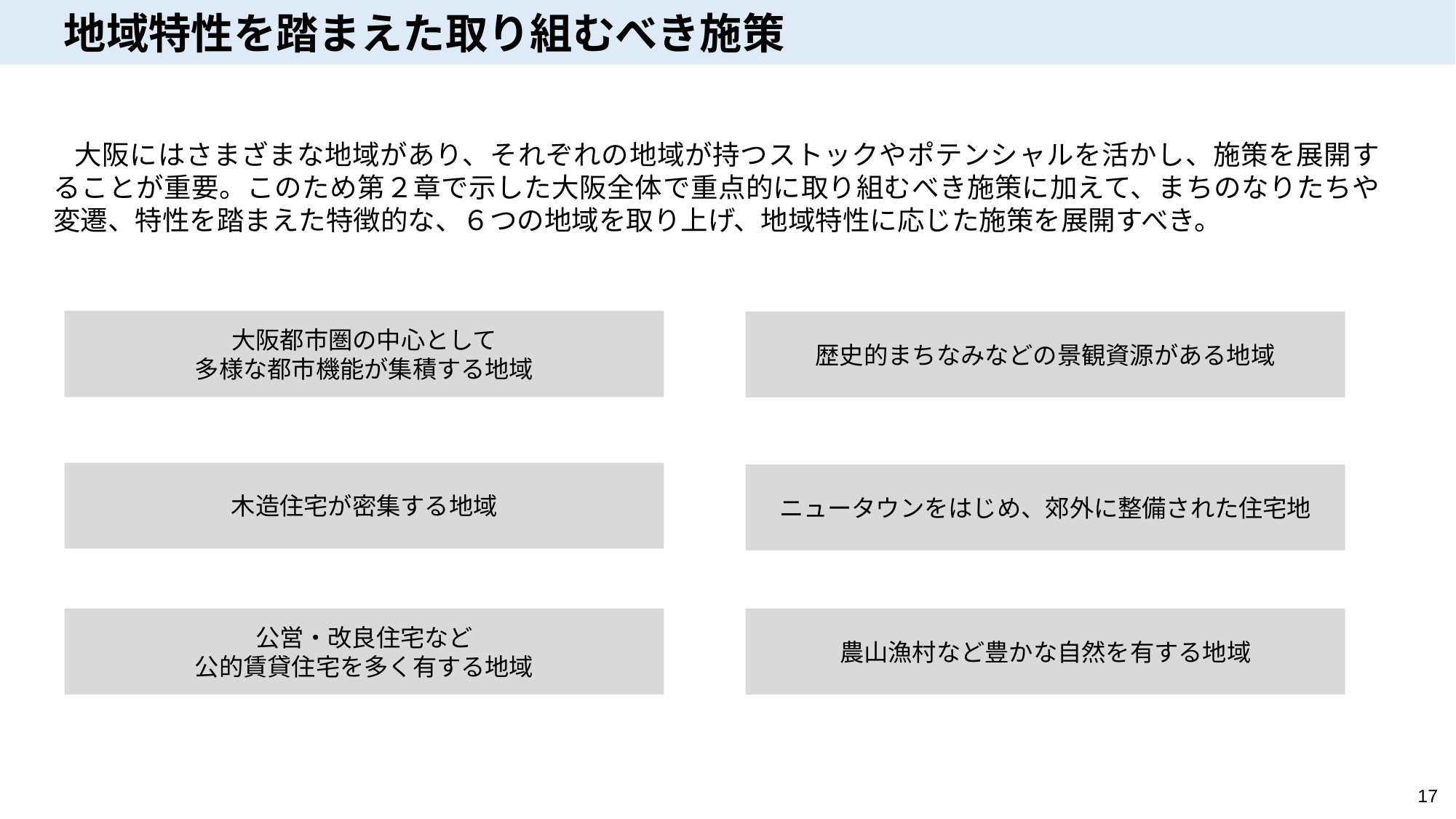

地域特性を踏まえた取り組むべき施策
大阪にはさまざまな地域があり、それぞれの地域が持つストックやポテンシャルを活かし、施策を展開することが重要。このため第２章で示した大阪全体で重点的に取り組むべき施策に加えて、まちのなりたちや変遷、特性を踏まえた特徴的な、６つの地域を取り上げ、地域特性に応じた施策を展開すべき。
大阪都市圏の中心として
多様な都市機能が集積する地域
歴史的まちなみなどの景観資源がある地域
木造住宅が密集する地域
ニュータウンをはじめ、郊外に整備された住宅地
公営・改良住宅など
公的賃貸住宅を多く有する地域
農山漁村など豊かな自然を有する地域
17